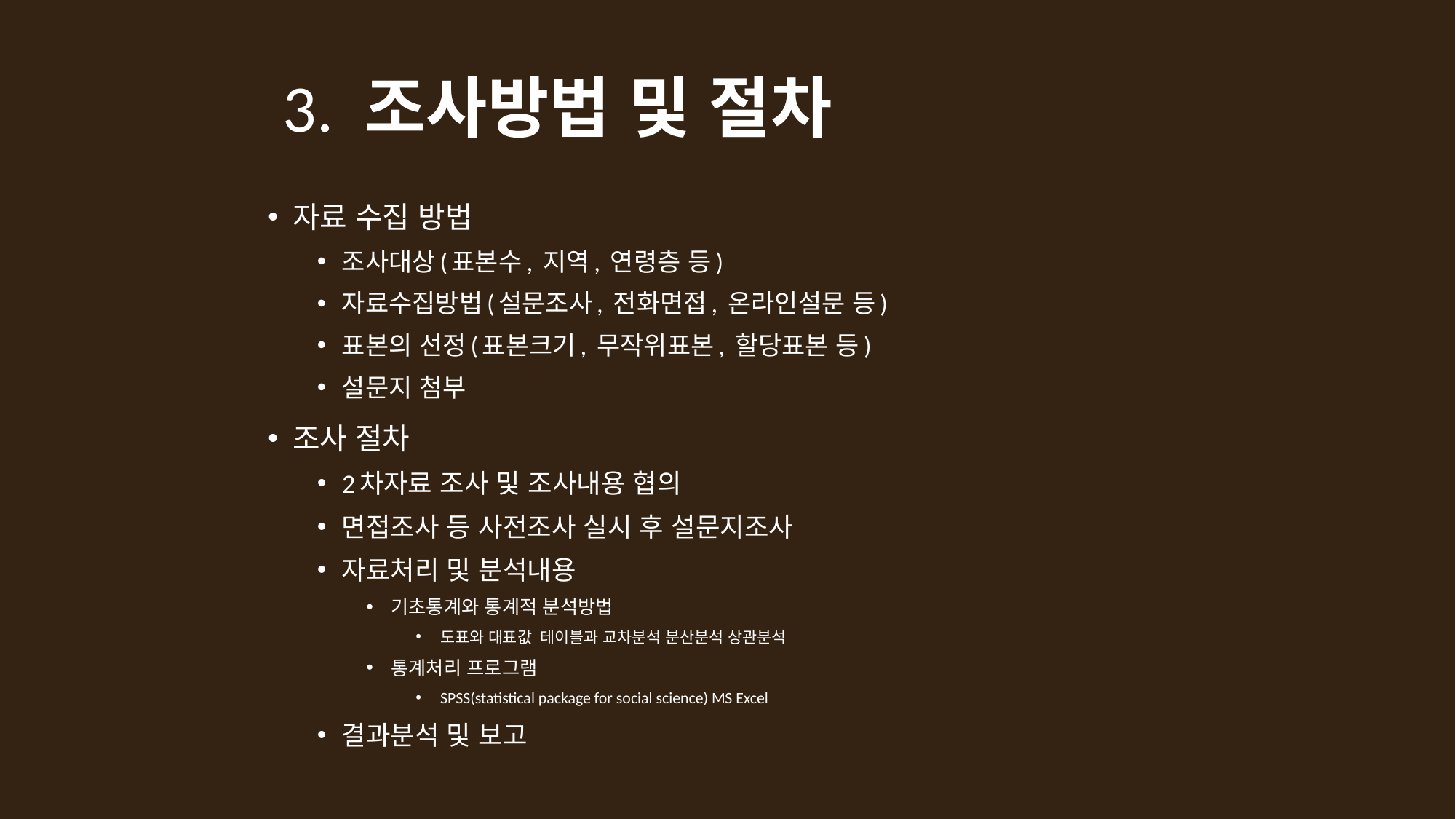

# 3. 조사방법 및 절차
자료 수집 방법
조사대상(표본수, 지역, 연령층 등)
자료수집방법(설문조사, 전화면접, 온라인설문 등)
표본의 선정(표본크기, 무작위표본, 할당표본 등)
설문지 첨부
조사 절차
2차자료 조사 및 조사내용 협의
면접조사 등 사전조사 실시 후 설문지조사
자료처리 및 분석내용
기초통계와 통계적 분석방법
도표와 대표값  테이블과 교차분석 분산분석 상관분석
통계처리 프로그램
SPSS(statistical package for social science) MS Excel
결과분석 및 보고